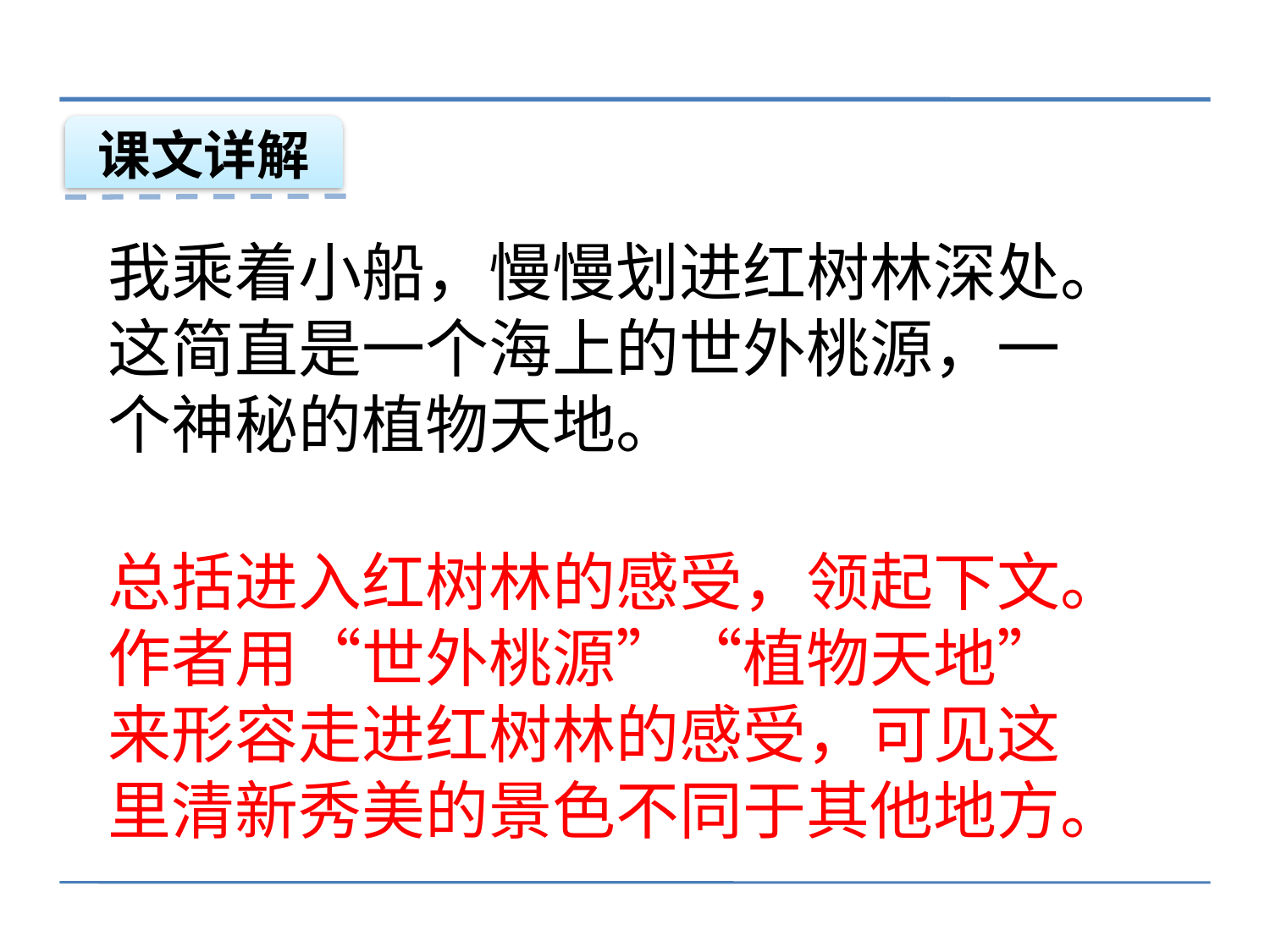

课文详解
我乘着小船，慢慢划进红树林深处。这简直是一个海上的世外桃源，一个神秘的植物天地。
总括进入红树林的感受，领起下文。作者用“世外桃源”“植物天地”来形容走进红树林的感受，可见这里清新秀美的景色不同于其他地方。